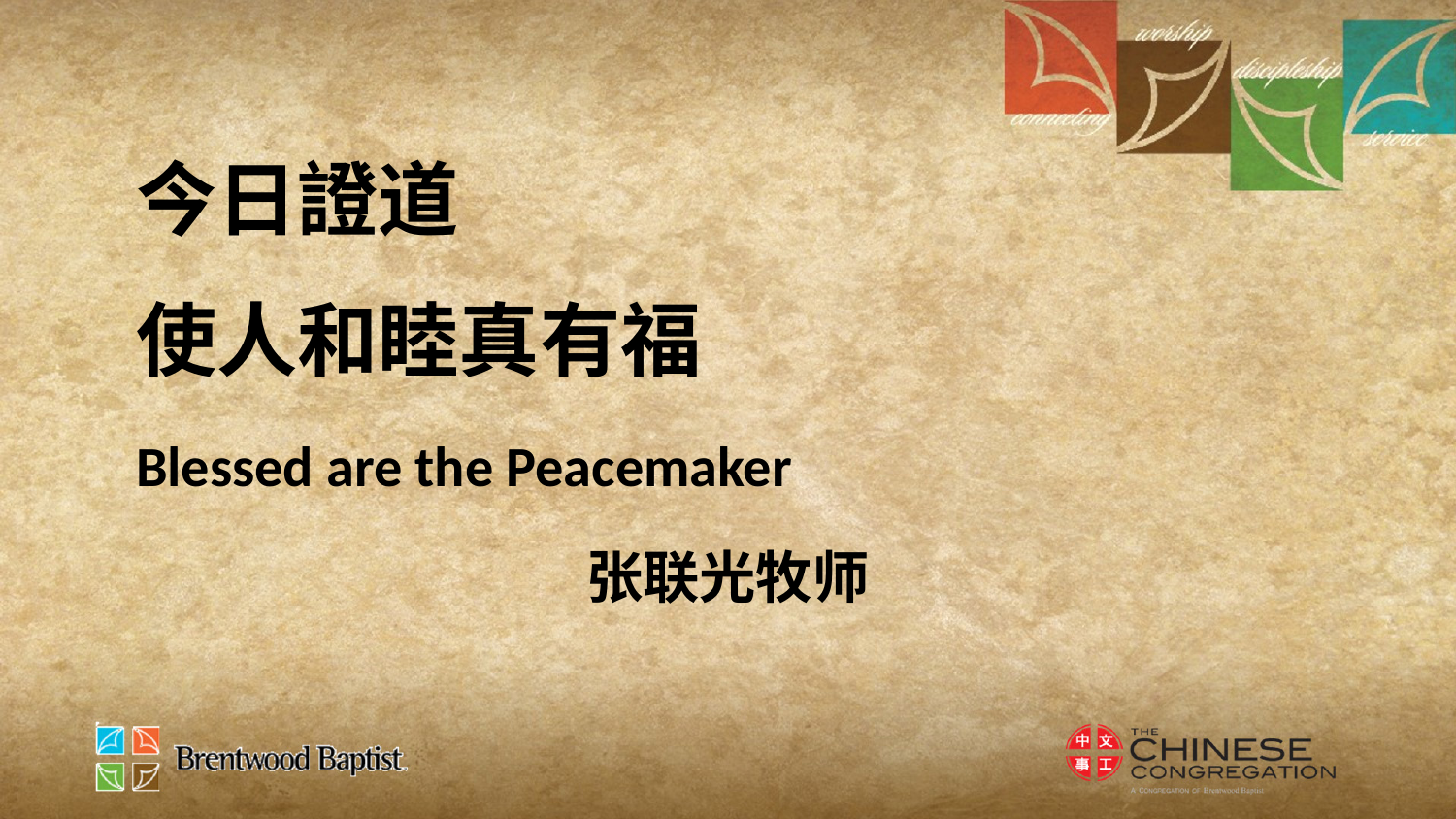

今日證道

使人和睦真有福

Blessed are the Peacemaker

张联光牧师